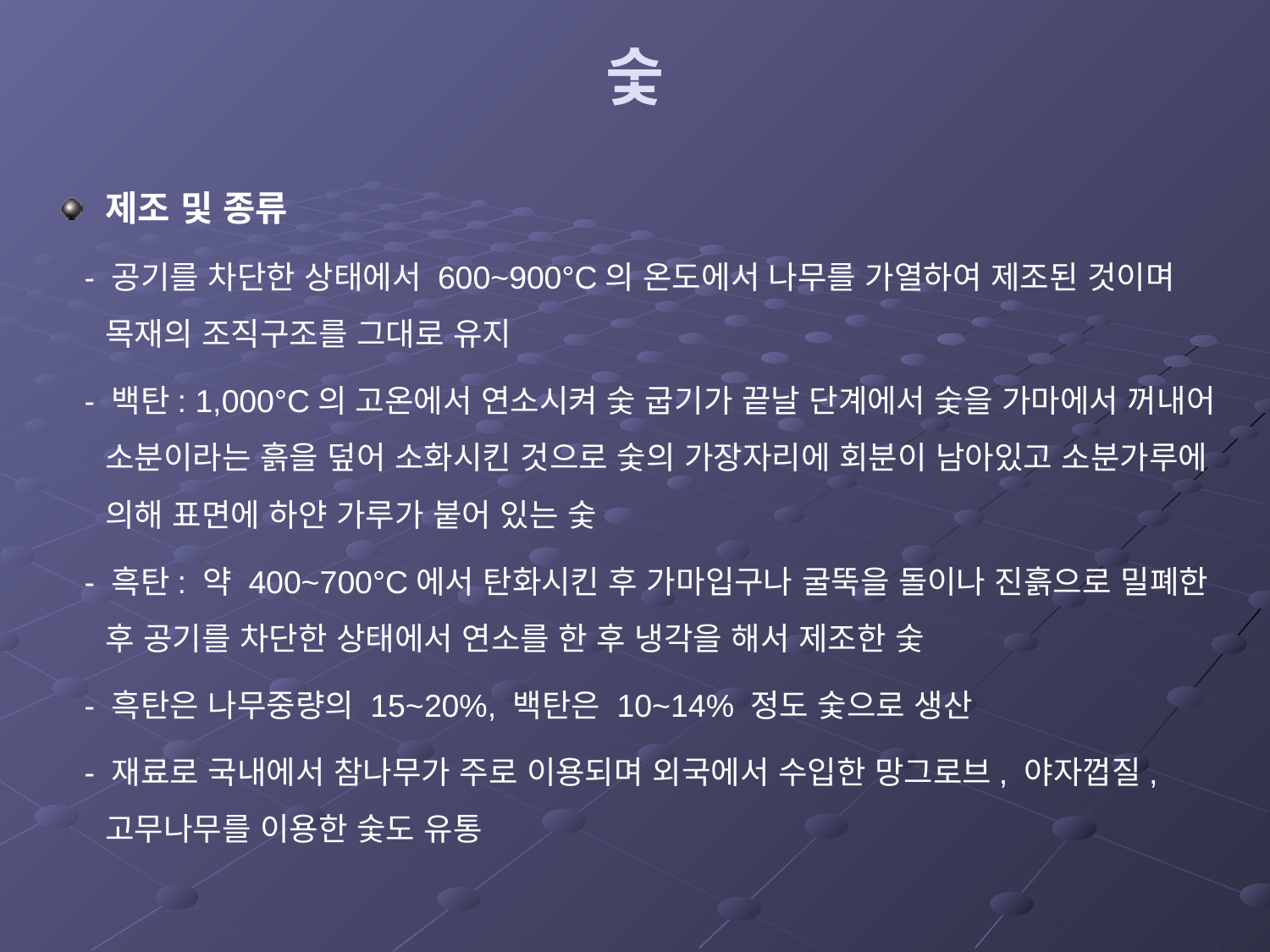

# 숯
제조 및 종류
   - 공기를 차단한 상태에서 600~900°C의 온도에서 나무를 가열하여 제조된 것이며 목재의 조직구조를 그대로 유지
   - 백탄: 1,000°C의 고온에서 연소시켜 숯 굽기가 끝날 단계에서 숯을 가마에서 꺼내어 소분이라는 흙을 덮어 소화시킨 것으로 숯의 가장자리에 회분이 남아있고 소분가루에 의해 표면에 하얀 가루가 붙어 있는 숯
   - 흑탄: 약 400~700°C에서 탄화시킨 후 가마입구나 굴뚝을 돌이나 진흙으로 밀폐한 후 공기를 차단한 상태에서 연소를 한 후 냉각을 해서 제조한 숯
   - 흑탄은 나무중량의 15~20%, 백탄은 10~14% 정도 숯으로 생산
   - 재료로 국내에서 참나무가 주로 이용되며 외국에서 수입한 망그로브, 야자껍질, 고무나무를 이용한 숯도 유통